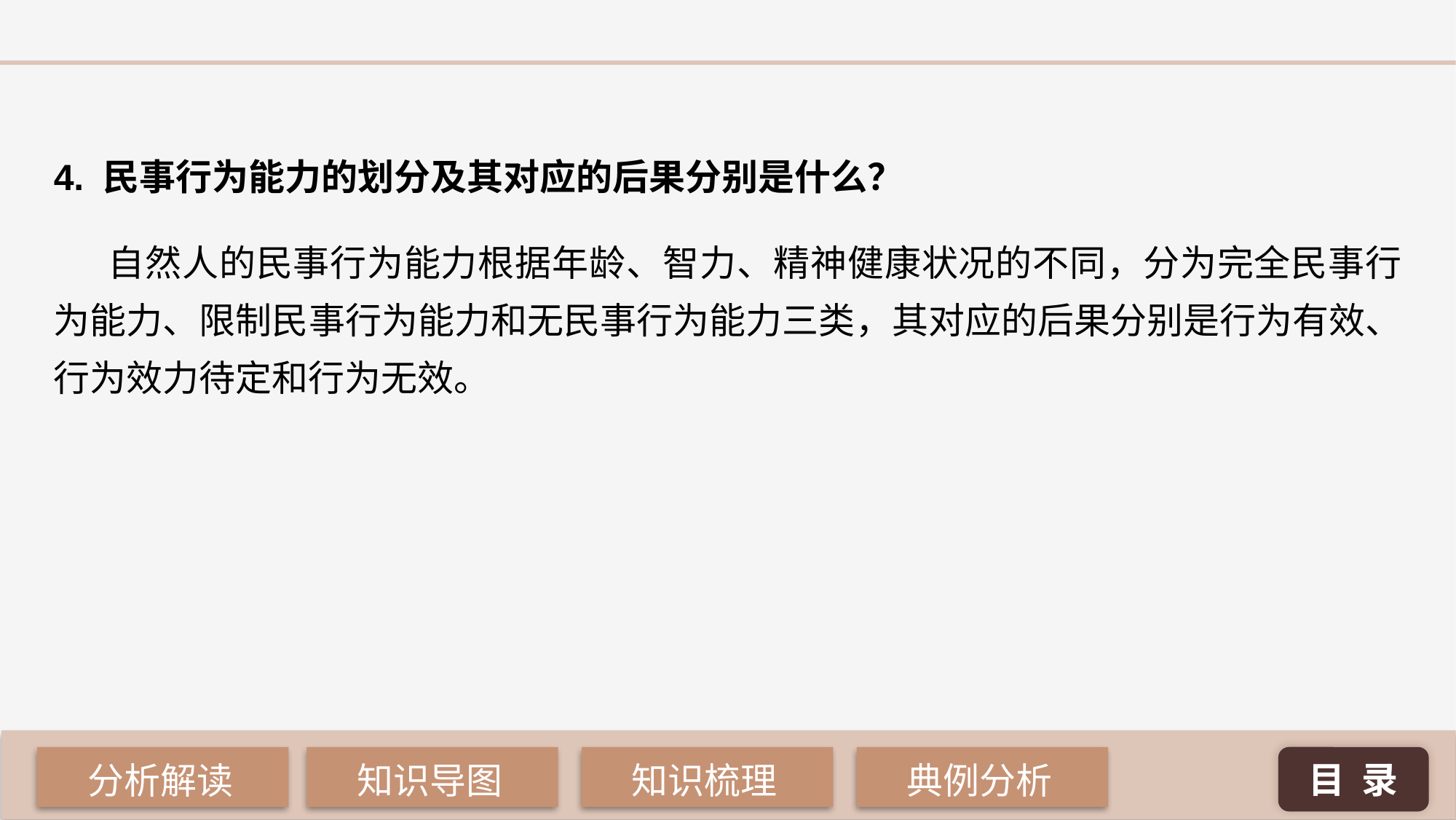

4. 民事行为能力的划分及其对应的后果分别是什么？
自然人的民事行为能力根据年龄、智力、精神健康状况的不同，分为完全民事行为能力、限制民事行为能力和无民事行为能力三类，其对应的后果分别是行为有效、行为效力待定和行为无效。